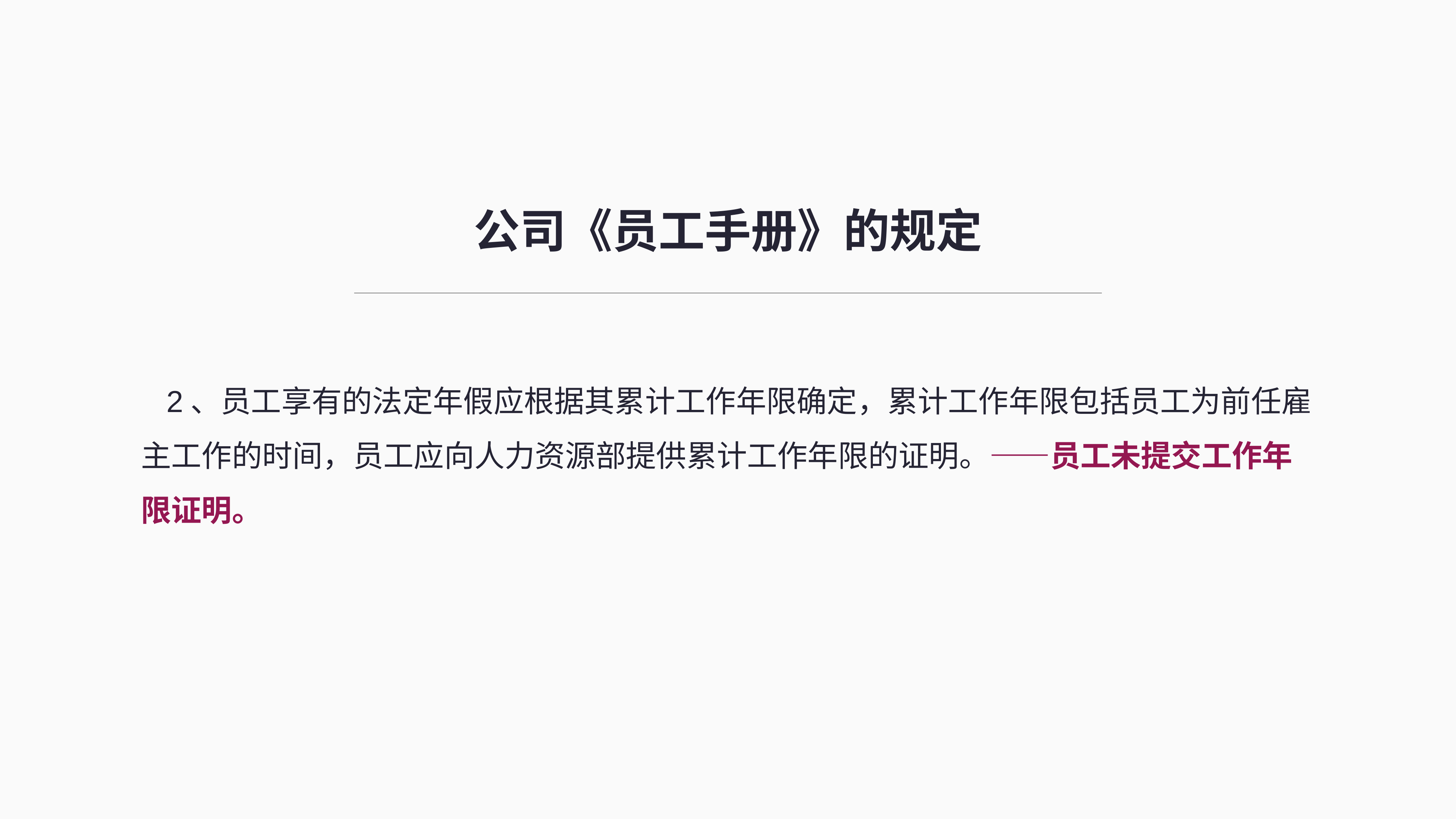

公司《员工手册》的规定

   2、员工享有的法定年假应根据其累计工作年限确定，累计工作年限包括员工为前任雇主工作的时间，员工应向人力资源部提供累计工作年限的证明。——员工未提交工作年限证明。